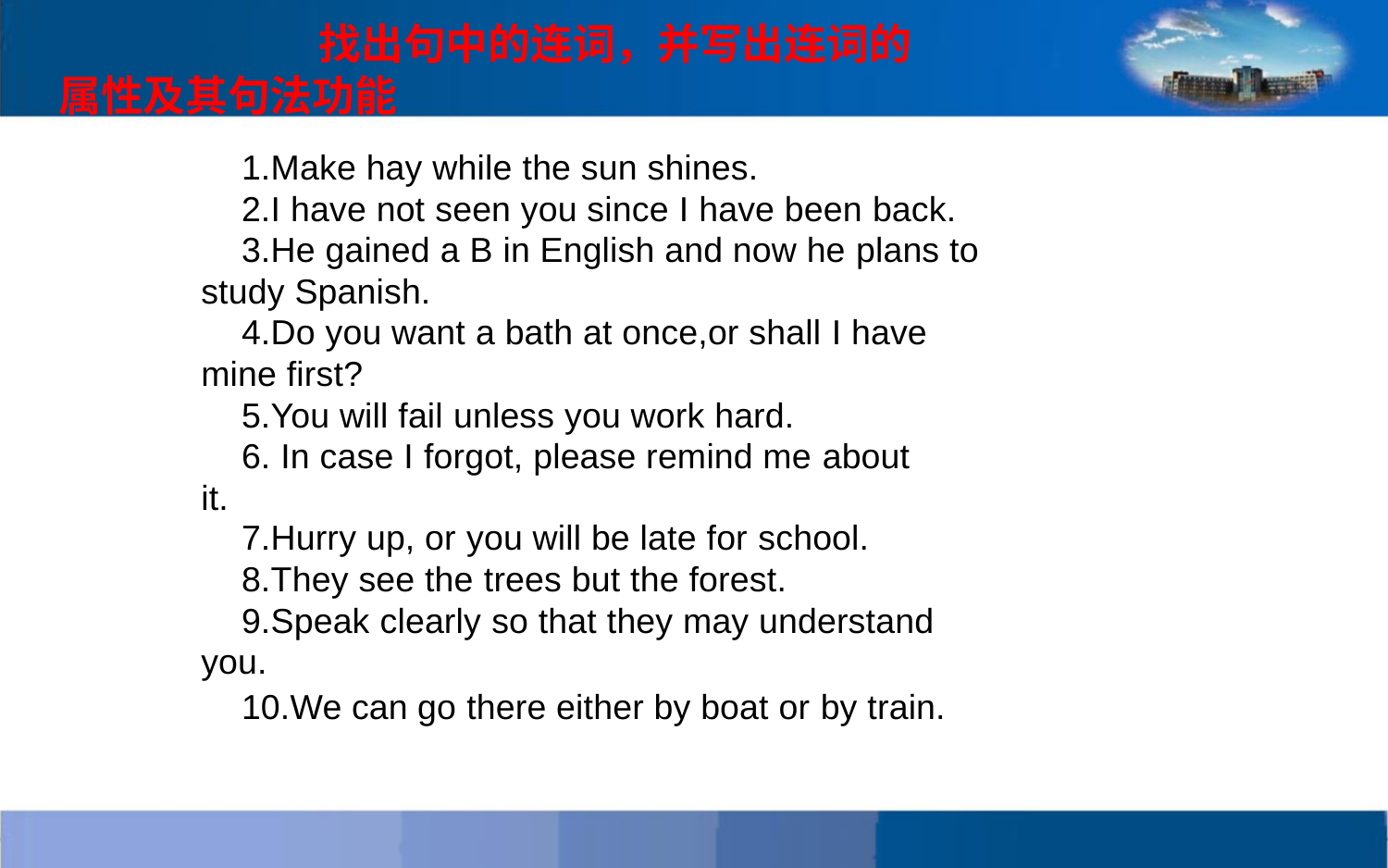

找出句中的连词，并写出连词的
属性及其句法功能
1.Make hay while the sun shines.
2.I have not seen you since I have been back.
3.He gained a B in English and now he plans to
study Spanish.
4.Do you want a bath at once,or shall I have
mine first?
5.You will fail unless you work hard.
6. In case I forgot, please remind me about
it.
7.Hurry up, or you will be late for school.
8.They see the trees but the forest.
9.Speak clearly so that they may understand
you.
10.We can go there either by boat or by train.